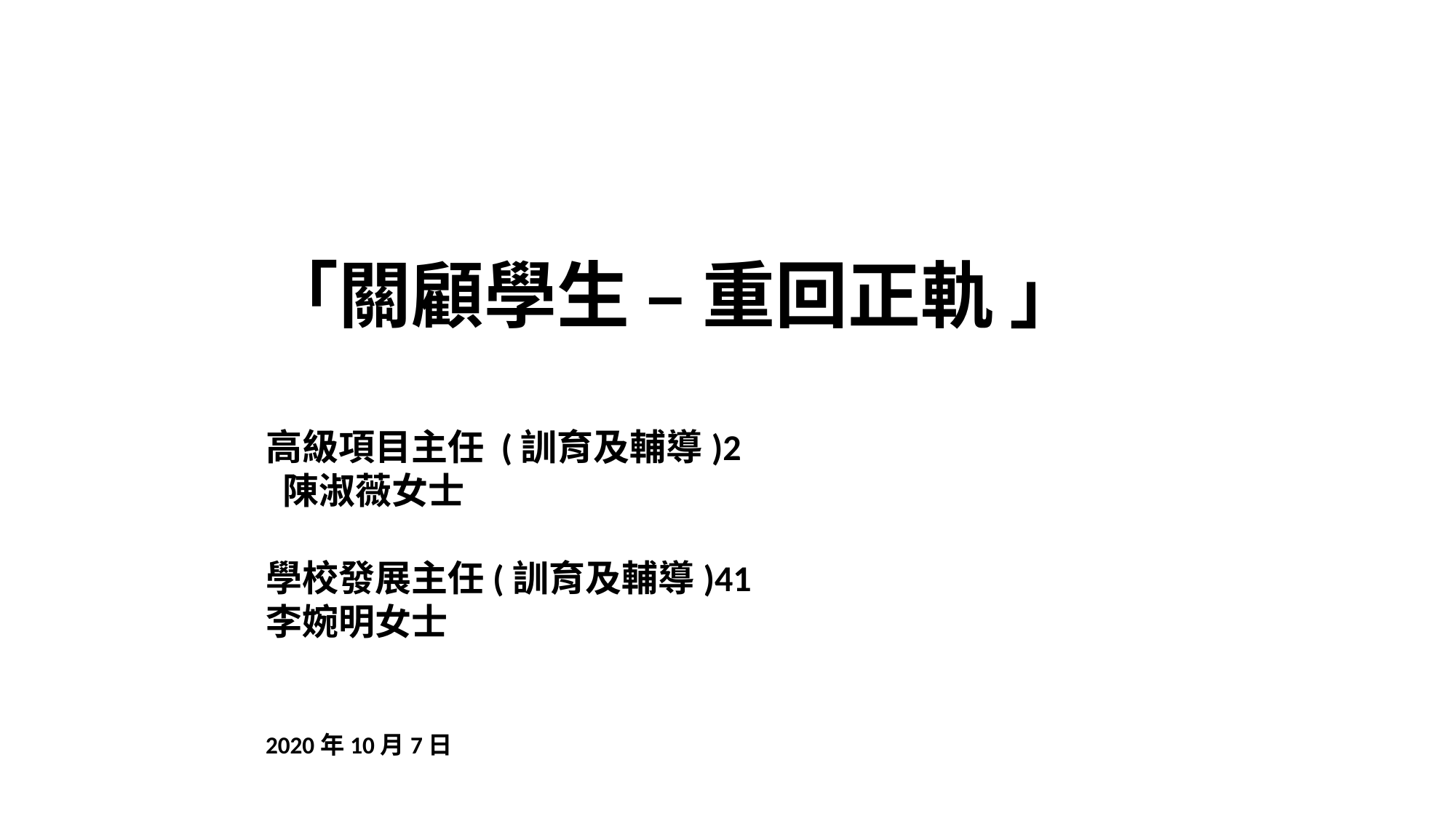

「關顧學生 – 重回正軌 」

高級項目主任 (訓育及輔導)2
 陳淑薇女士

學校發展主任(訓育及輔導)41
李婉明女士

2020年10月7日